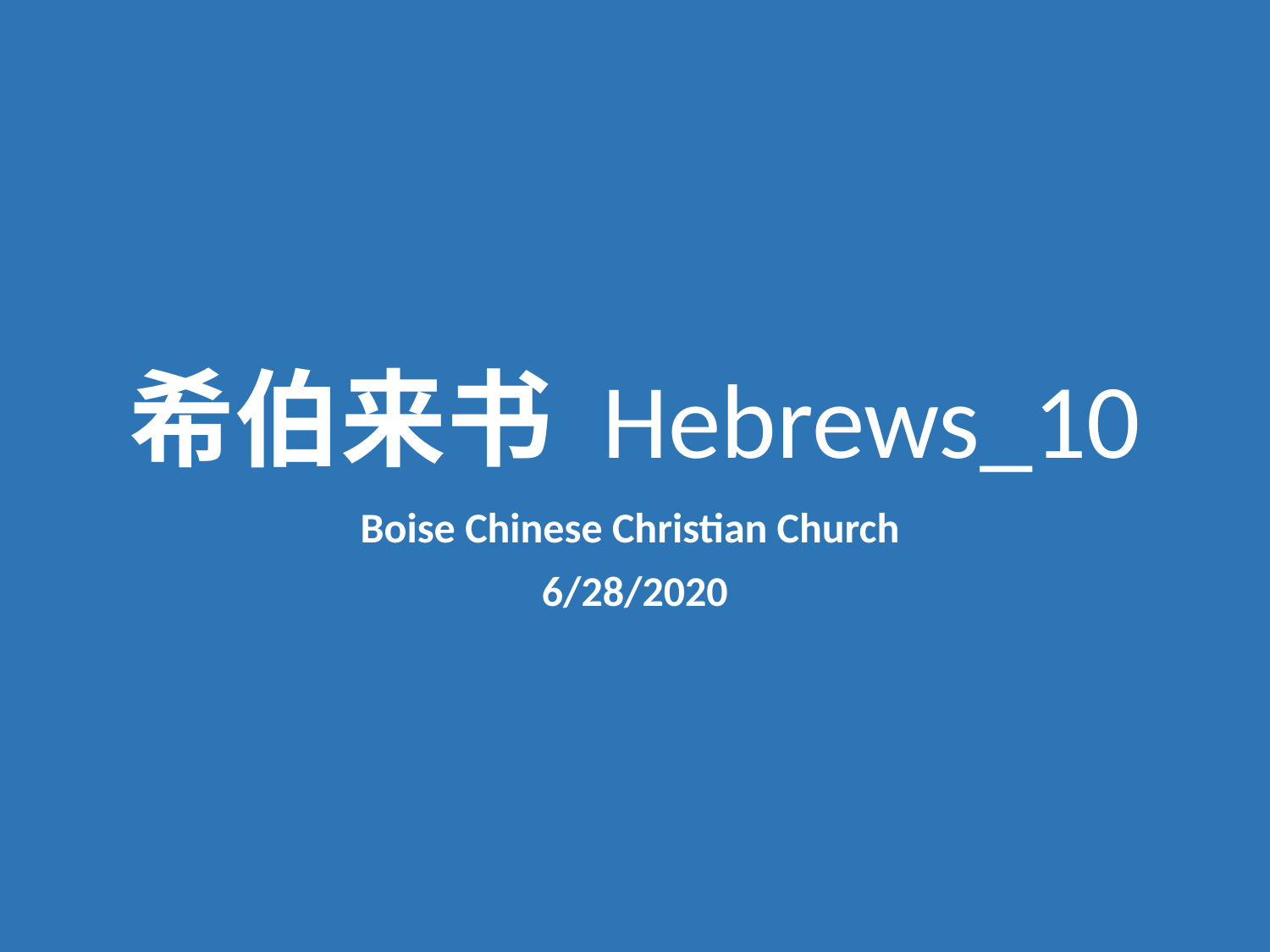

# 希伯来书 Hebrews_10
Boise Chinese Christian Church
6/28/2020